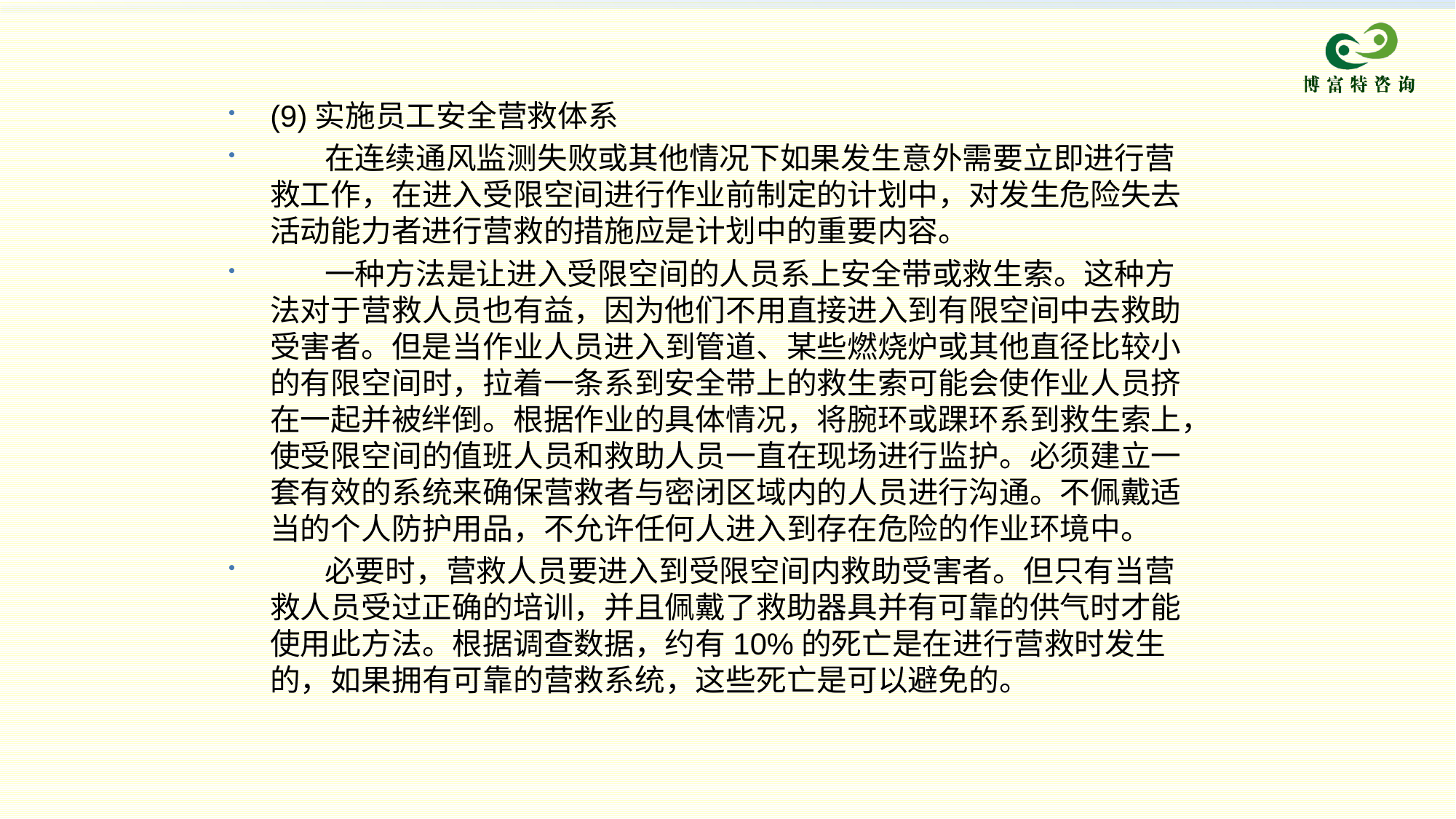

(9)实施员工安全营救体系
       在连续通风监测失败或其他情况下如果发生意外需要立即进行营救工作，在进入受限空间进行作业前制定的计划中，对发生危险失去活动能力者进行营救的措施应是计划中的重要内容。
       一种方法是让进入受限空间的人员系上安全带或救生索。这种方法对于营救人员也有益，因为他们不用直接进入到有限空间中去救助受害者。但是当作业人员进入到管道、某些燃烧炉或其他直径比较小的有限空间时，拉着一条系到安全带上的救生索可能会使作业人员挤在一起并被绊倒。根据作业的具体情况，将腕环或踝环系到救生索上，使受限空间的值班人员和救助人员一直在现场进行监护。必须建立一套有效的系统来确保营救者与密闭区域内的人员进行沟通。不佩戴适当的个人防护用品，不允许任何人进入到存在危险的作业环境中。
       必要时，营救人员要进入到受限空间内救助受害者。但只有当营救人员受过正确的培训，并且佩戴了救助器具并有可靠的供气时才能使用此方法。根据调查数据，约有10%的死亡是在进行营救时发生的，如果拥有可靠的营救系统，这些死亡是可以避免的。